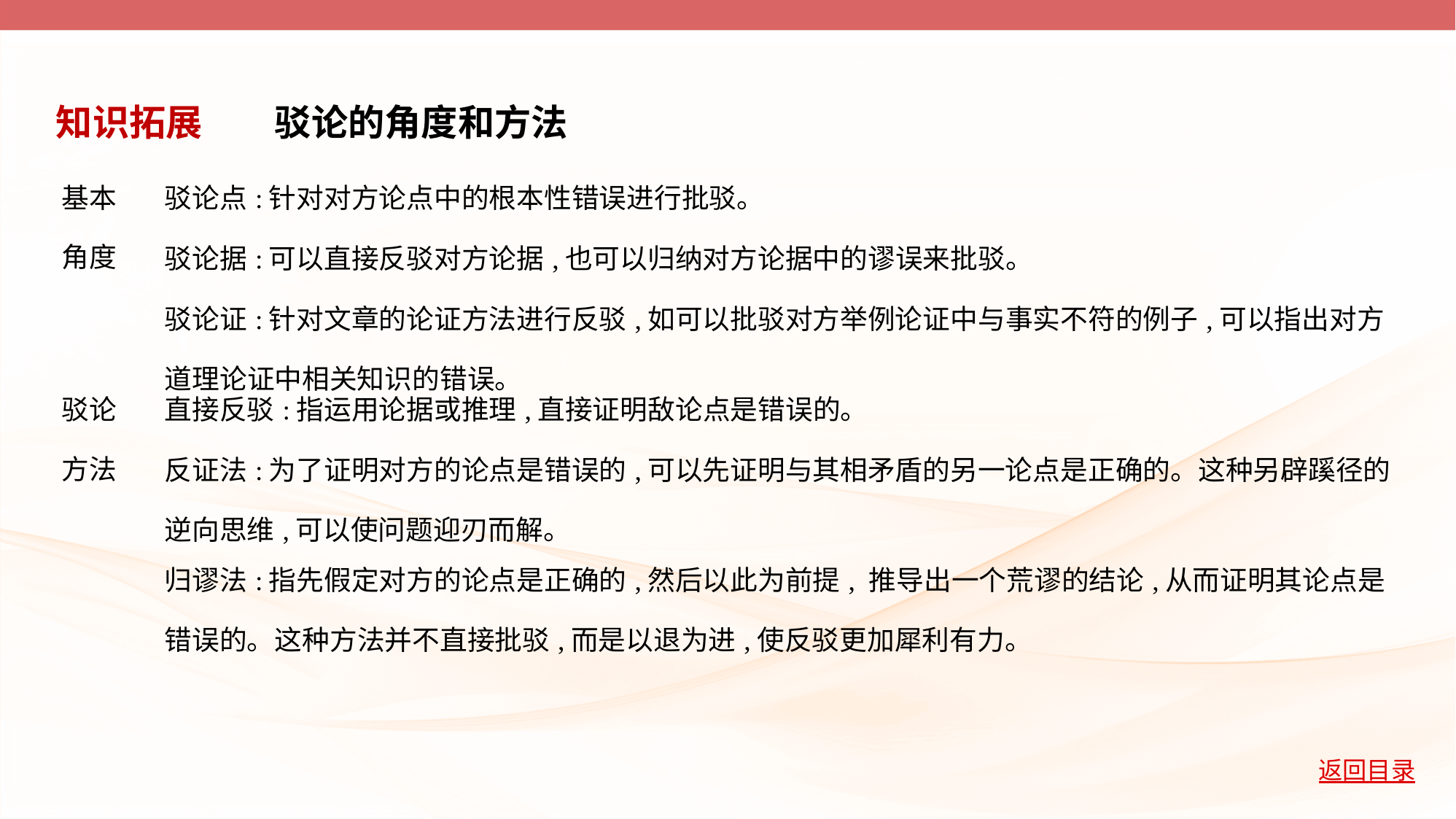

知识拓展	驳论的角度和方法
| 基本 角度 | 驳论点:针对对方论点中的根本性错误进行批驳。 |
| --- | --- |
|  | 驳论据:可以直接反驳对方论据,也可以归纳对方论据中的谬误来批驳。 |
|  | 驳论证:针对文章的论证方法进行反驳,如可以批驳对方举例论证中与事实不符的例子,可以指出对方道理论证中相关知识的错误。 |
| 驳论 方法 | 直接反驳:指运用论据或推理,直接证明敌论点是错误的。 |
| --- | --- |
|  | 反证法:为了证明对方的论点是错误的,可以先证明与其相矛盾的另一论点是正确的。这种另辟蹊径的逆向思维,可以使问题迎刃而解。 |
|  | 归谬法:指先假定对方的论点是正确的,然后以此为前提, 推导出一个荒谬的结论,从而证明其论点是错误的。这种方法并不直接批驳,而是以退为进,使反驳更加犀利有力。 |